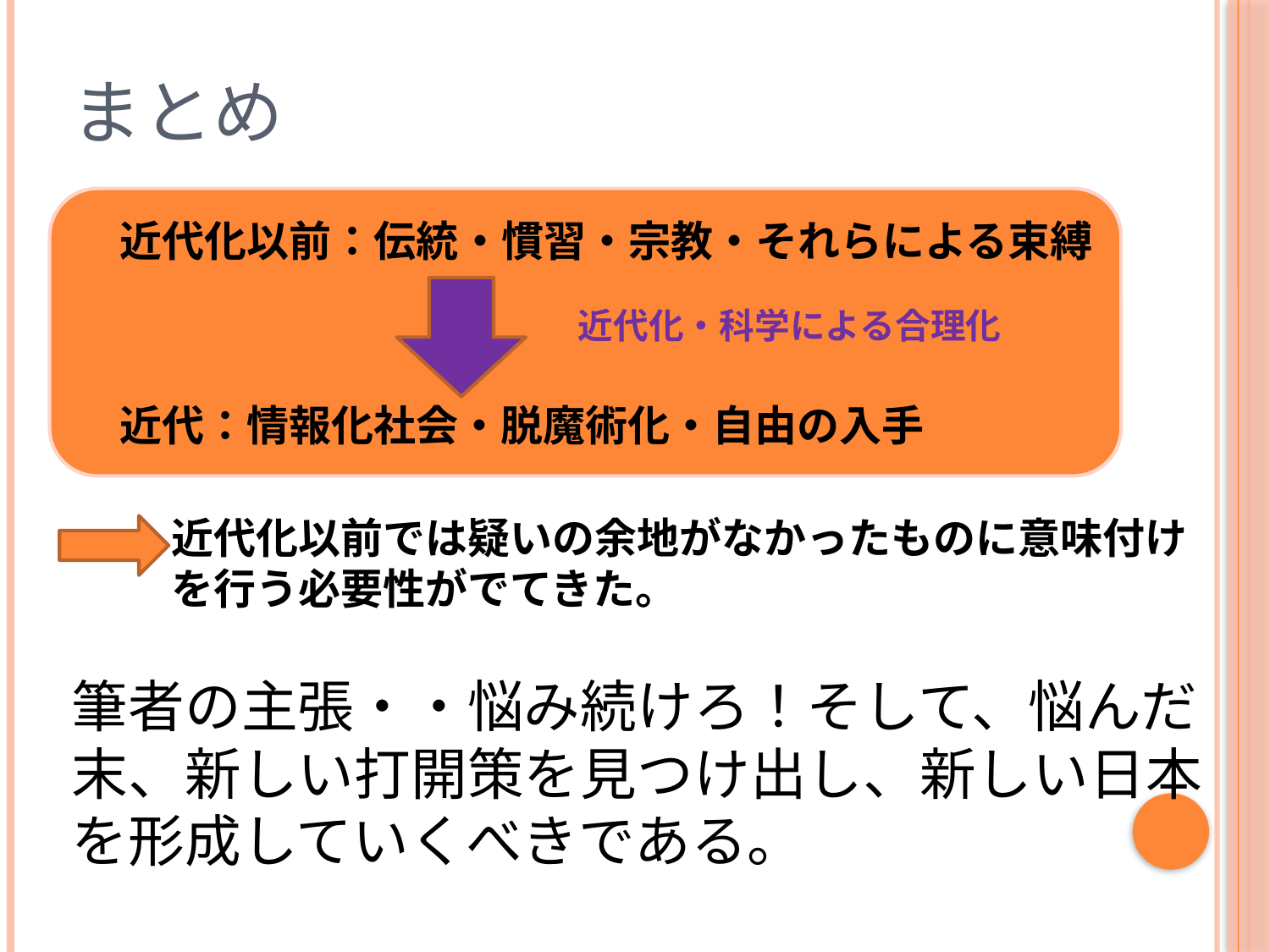

# まとめ

近代化以前：伝統・慣習・宗教・それらによる束縛

近代：情報化社会・脱魔術化・自由の入手

近代化・科学による合理化
近代化以前では疑いの余地がなかったものに意味付けを行う必要性がでてきた。

筆者の主張・・悩み続けろ！そして、悩んだ末、新しい打開策を見つけ出し、新しい日本を形成していくべきである。